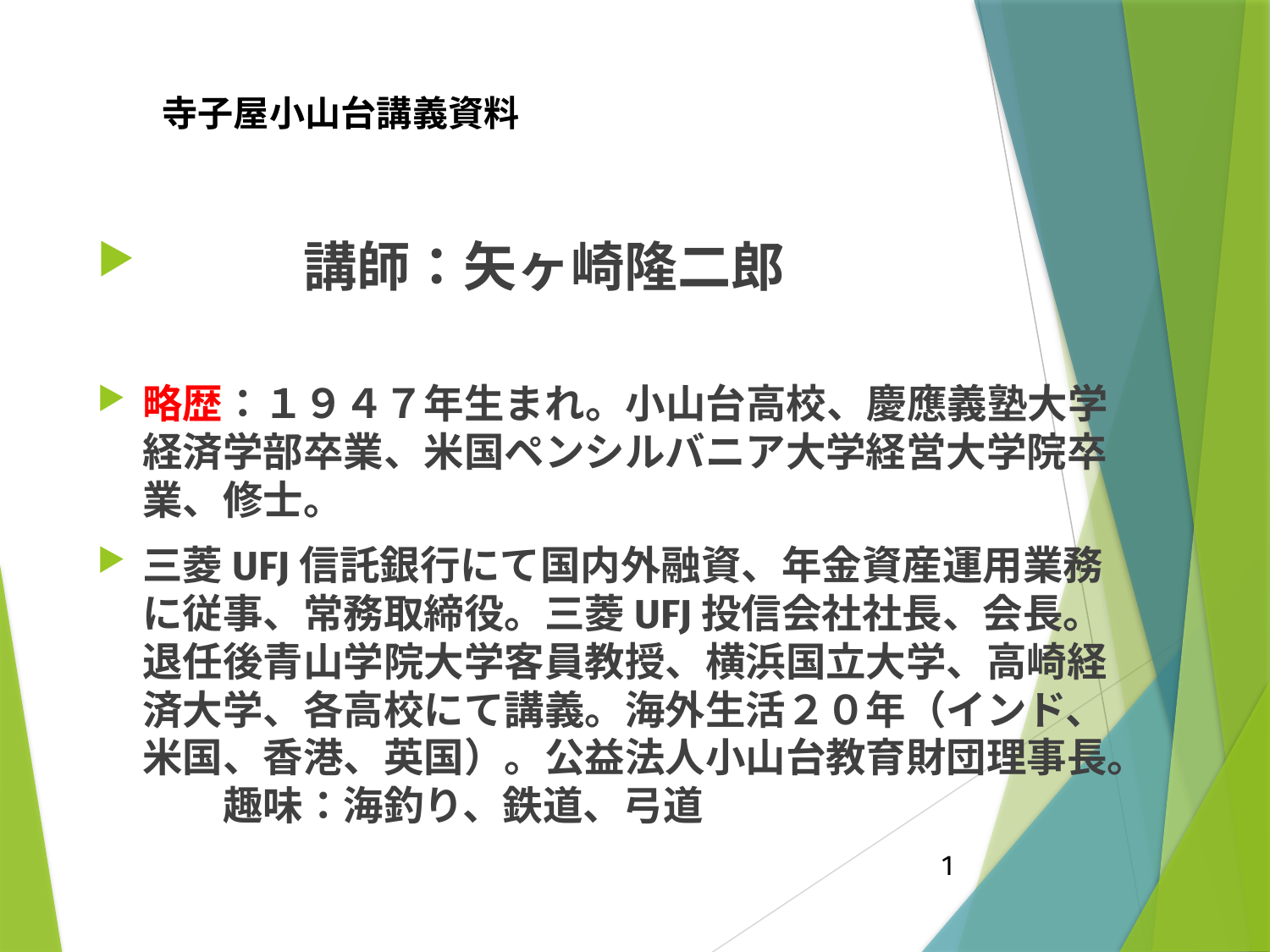

# 寺子屋小山台講義資料
　　　講師：矢ヶ崎隆二郎

略歴：１９４７年生まれ。小山台高校、慶應義塾大学経済学部卒業、米国ペンシルバニア大学経営大学院卒業、修士。
三菱UFJ信託銀行にて国内外融資、年金資産運用業務に従事、常務取締役。三菱UFJ投信会社社長、会長。退任後青山学院大学客員教授、横浜国立大学、高崎経済大学、各高校にて講義。海外生活２０年（インド、米国、香港、英国）。公益法人小山台教育財団理事長。　　趣味：海釣り、鉄道、弓道
1